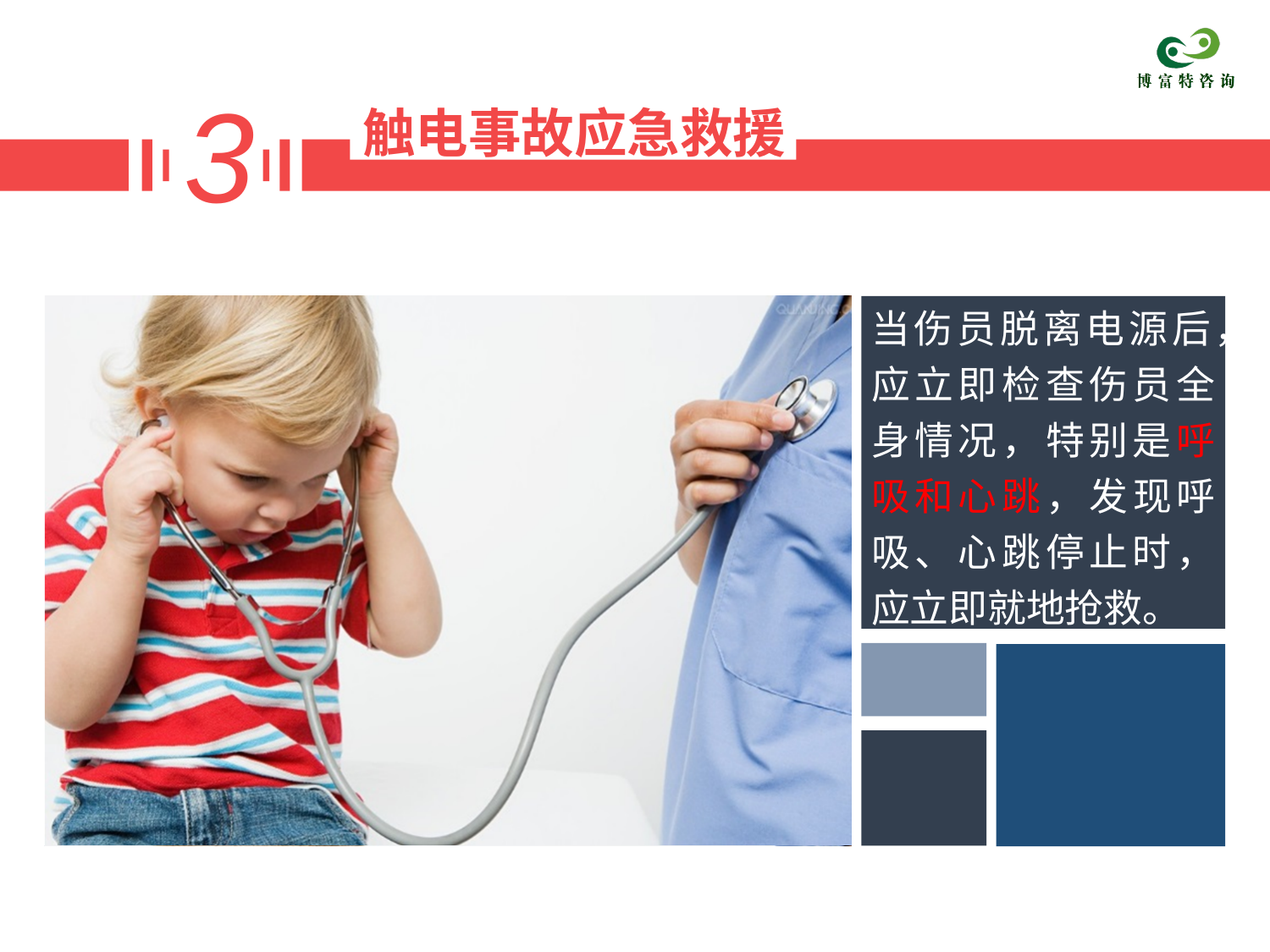

3

触电事故应急救援

当伤员脱离电源后，应立即检查伤员全身情况，特别是呼吸和心跳，发现呼吸、心跳停止时，应立即就地抢救。